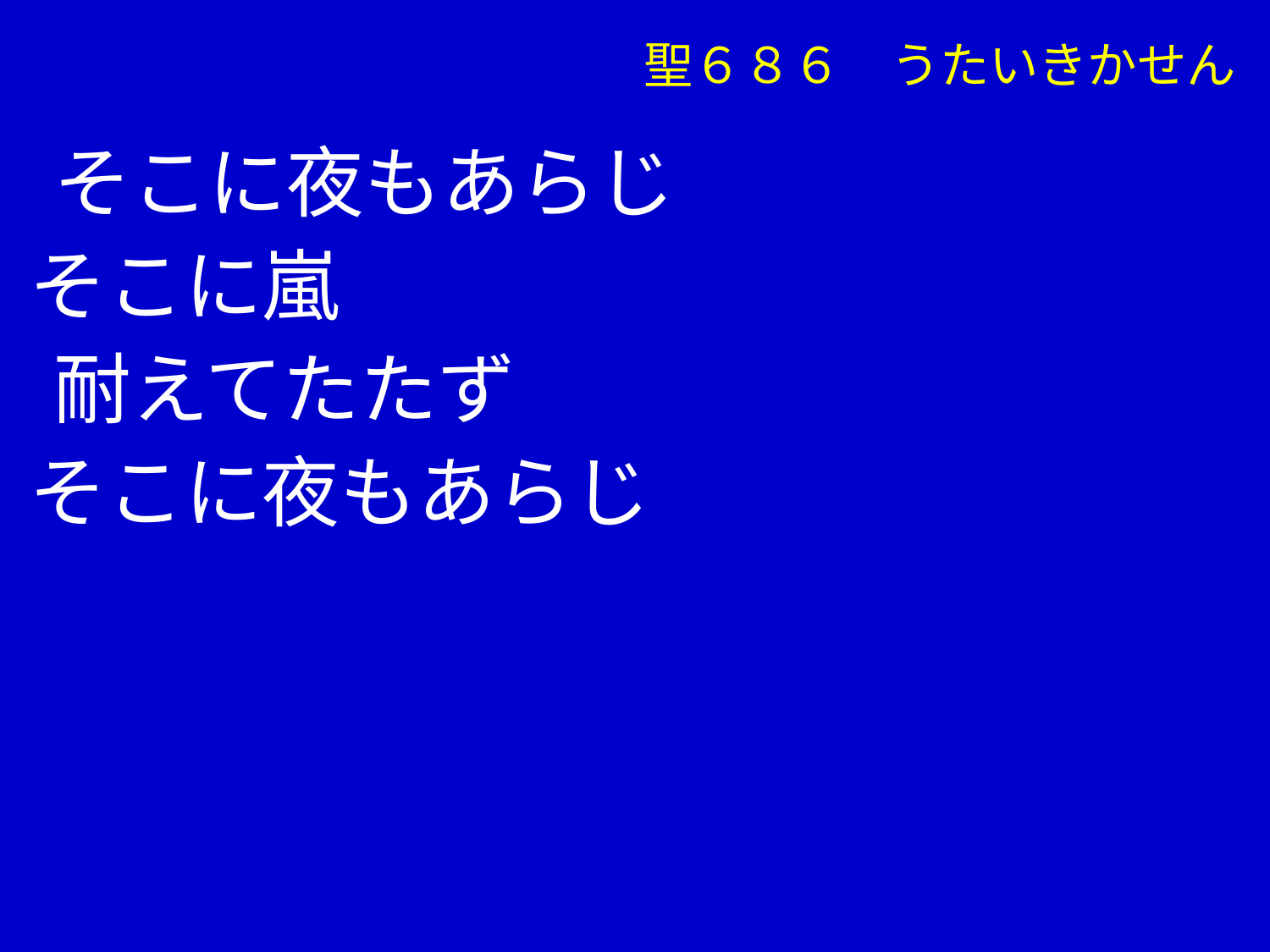

聖６８６　うたいきかせん
　 そこに夜もあらじ
   そこに嵐
　 耐えてたたず
   そこに夜もあらじ